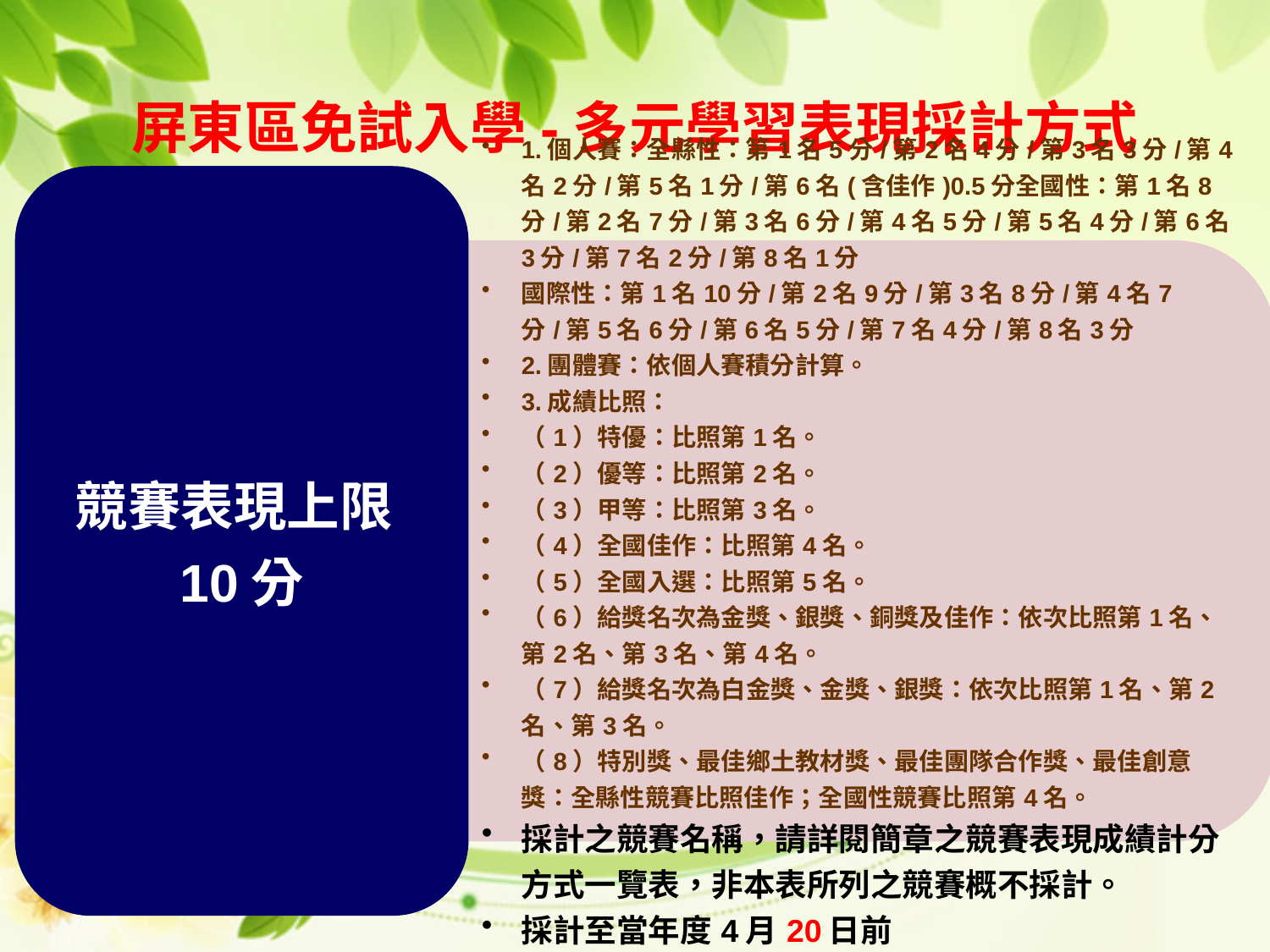

屏東區免試入學-多元學習表現採計方式
競賽表現上限10分
2.團體賽：依個人賽積分計算。
3.成績比照：
（3）甲等：比照第3名。
（4）全國佳作：比照第4名。
（5）全國入選：比照第5名。
（6）給獎名次為金獎、銀獎、銅獎及佳作：依次比照第1名、第2名、第3名、第4名。
（7）給獎名次為白金獎、金獎、銀獎：依次比照第1名、第2名、第3名。
（8）特別獎、最佳鄉土教材獎、最佳團隊合作獎、最佳創意獎：全縣性競賽比照佳作；全國性競賽比照第4名。
（2）優等：比照第2名。
（1）特優：比照第1名。
國際性：第1名10分/第2名9分/第3名8分/第4名7分/第5名6分/第6名5分/第7名4分/第8名3分
採計之競賽名稱，請詳閱簡章之競賽表現成績計分方式一覽表，非本表所列之競賽概不採計。
採計至當年度4月20日前